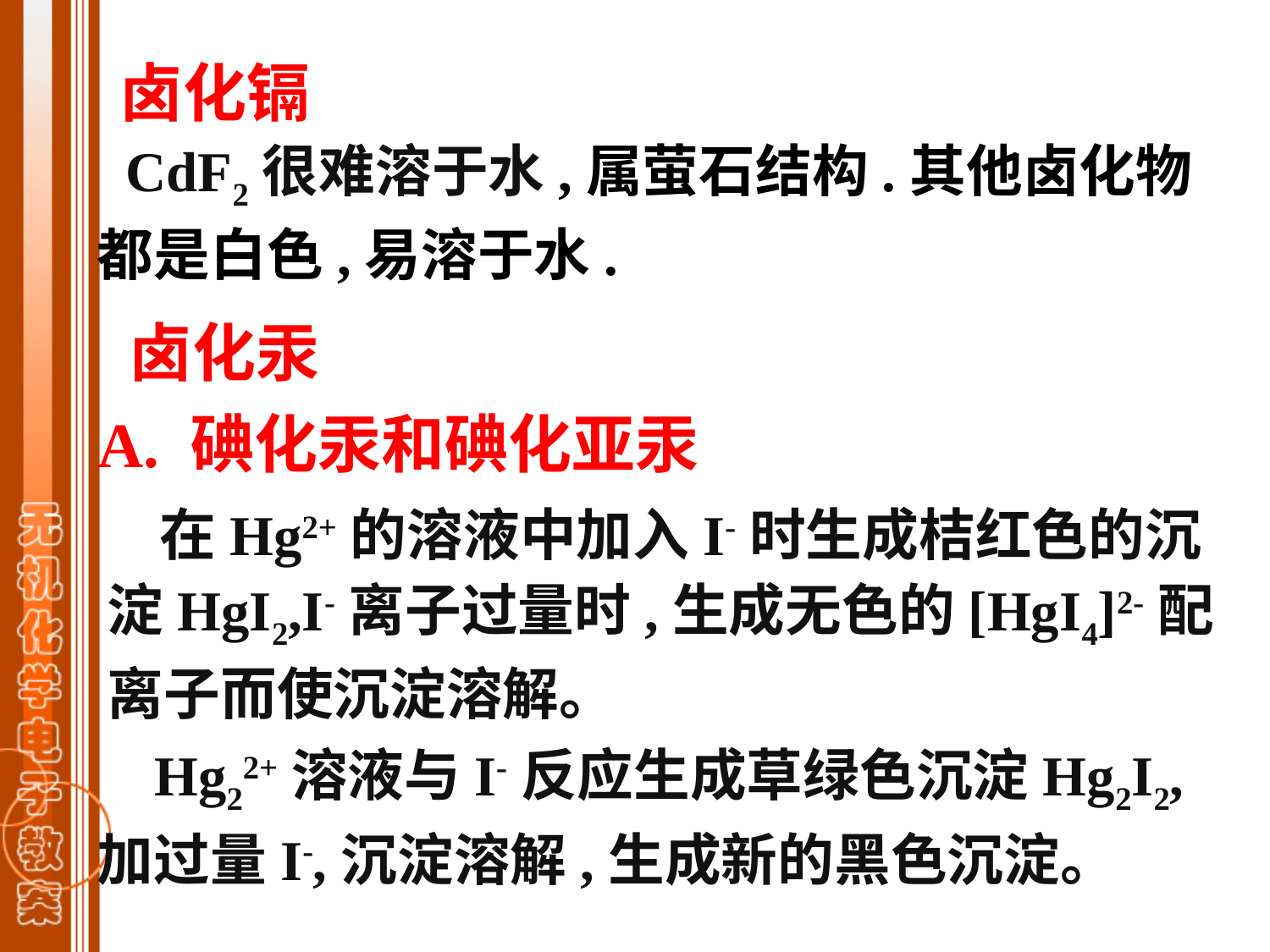

卤化镉
  CdF2很难溶于水,属萤石结构.其他卤化物都是白色,易溶于水.
卤化汞
A. 碘化汞和碘化亚汞
   在Hg2+的溶液中加入I-时生成桔红色的沉淀HgI2,I-离子过量时,生成无色的[HgI4]2-配离子而使沉淀溶解。
    Hg22+溶液与I-反应生成草绿色沉淀Hg2I2,加过量I-,沉淀溶解,生成新的黑色沉淀。
196